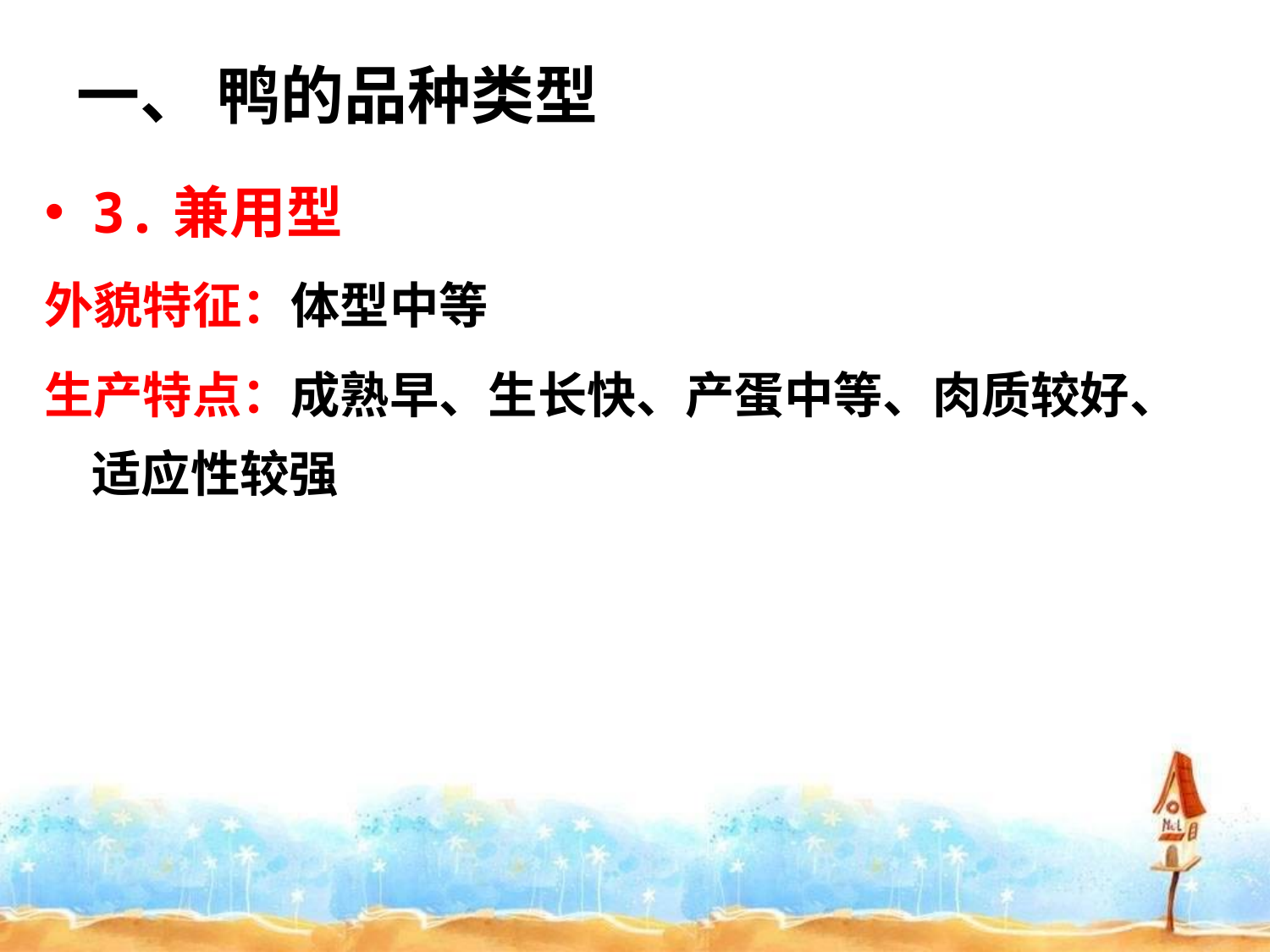

# 一、 鸭的品种类型
3.兼用型
外貌特征：体型中等
生产特点：成熟早、生长快、产蛋中等、肉质较好、适应性较强